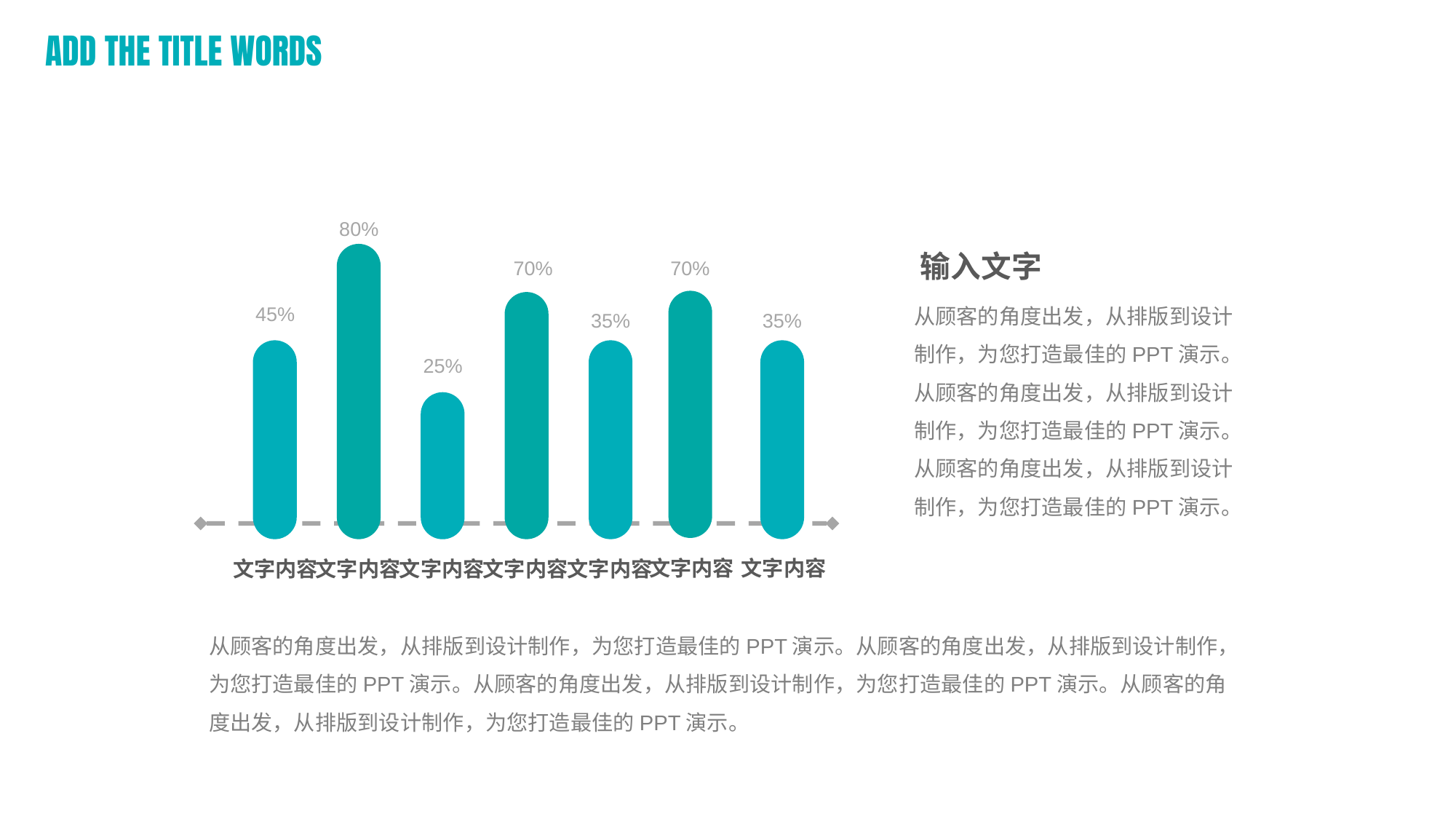

ADD THE TITLE WORDS
80%
输入文字

70%
70%
从顾客的角度出发，从排版到设计制作，为您打造最佳的PPT演示。从顾客的角度出发，从排版到设计制作，为您打造最佳的PPT演示。从顾客的角度出发，从排版到设计制作，为您打造最佳的PPT演示。

45%
35%
35%

25%

文字内容
文字内容
文字内容
文字内容
文字内容
文字内容
文字内容
从顾客的角度出发，从排版到设计制作，为您打造最佳的PPT演示。从顾客的角度出发，从排版到设计制作，为您打造最佳的PPT演示。从顾客的角度出发，从排版到设计制作，为您打造最佳的PPT演示。从顾客的角度出发，从排版到设计制作，为您打造最佳的PPT演示。